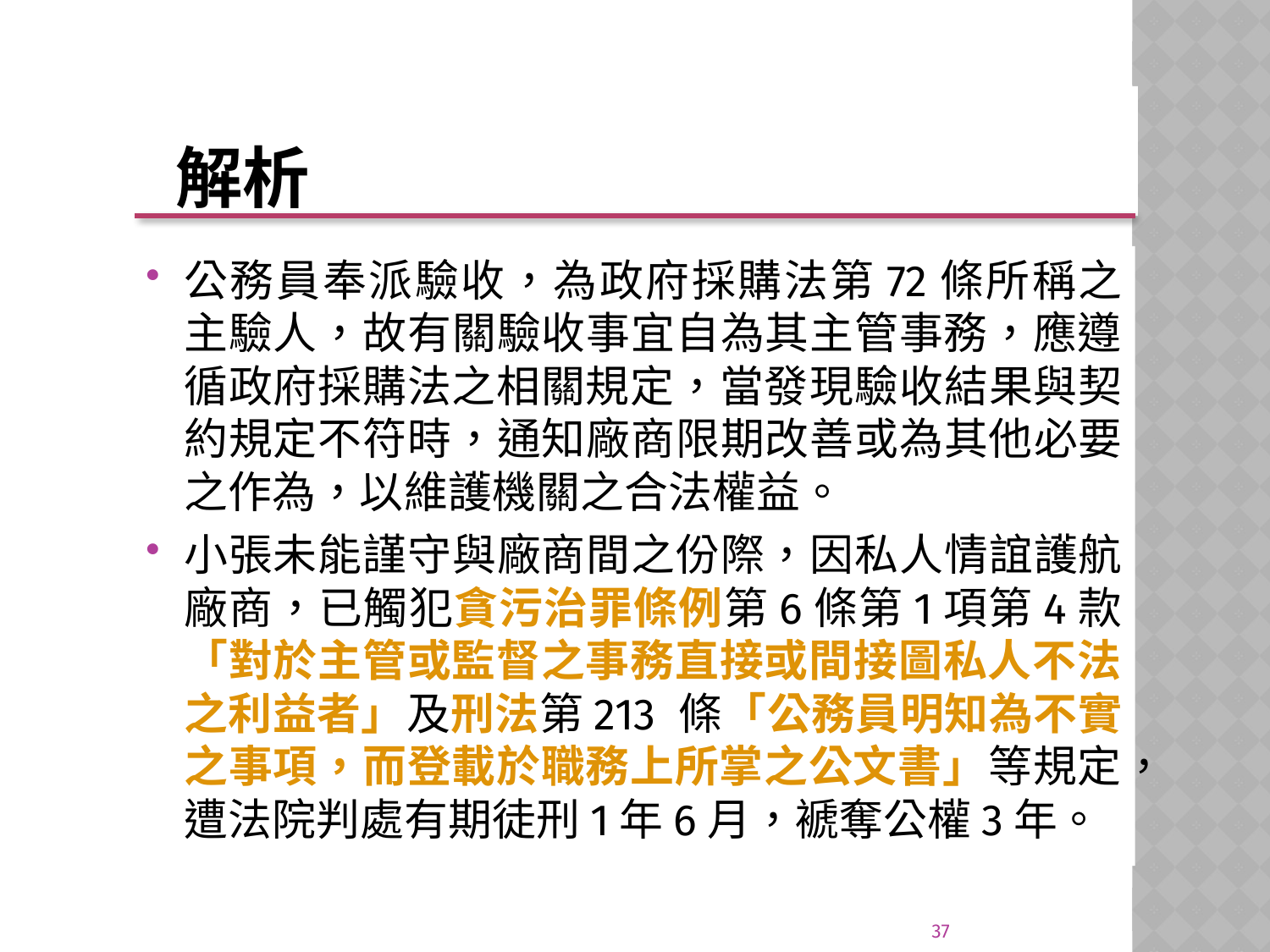

# 解析
公務員奉派驗收，為政府採購法第72條所稱之主驗人，故有關驗收事宜自為其主管事務，應遵循政府採購法之相關規定，當發現驗收結果與契約規定不符時，通知廠商限期改善或為其他必要之作為，以維護機關之合法權益。
小張未能謹守與廠商間之份際，因私人情誼護航廠商，已觸犯貪污治罪條例第6條第1項第4款「對於主管或監督之事務直接或間接圖私人不法之利益者」及刑法第213 條「公務員明知為不實之事項，而登載於職務上所掌之公文書」等規定，遭法院判處有期徒刑1年6月，褫奪公權3年。

37